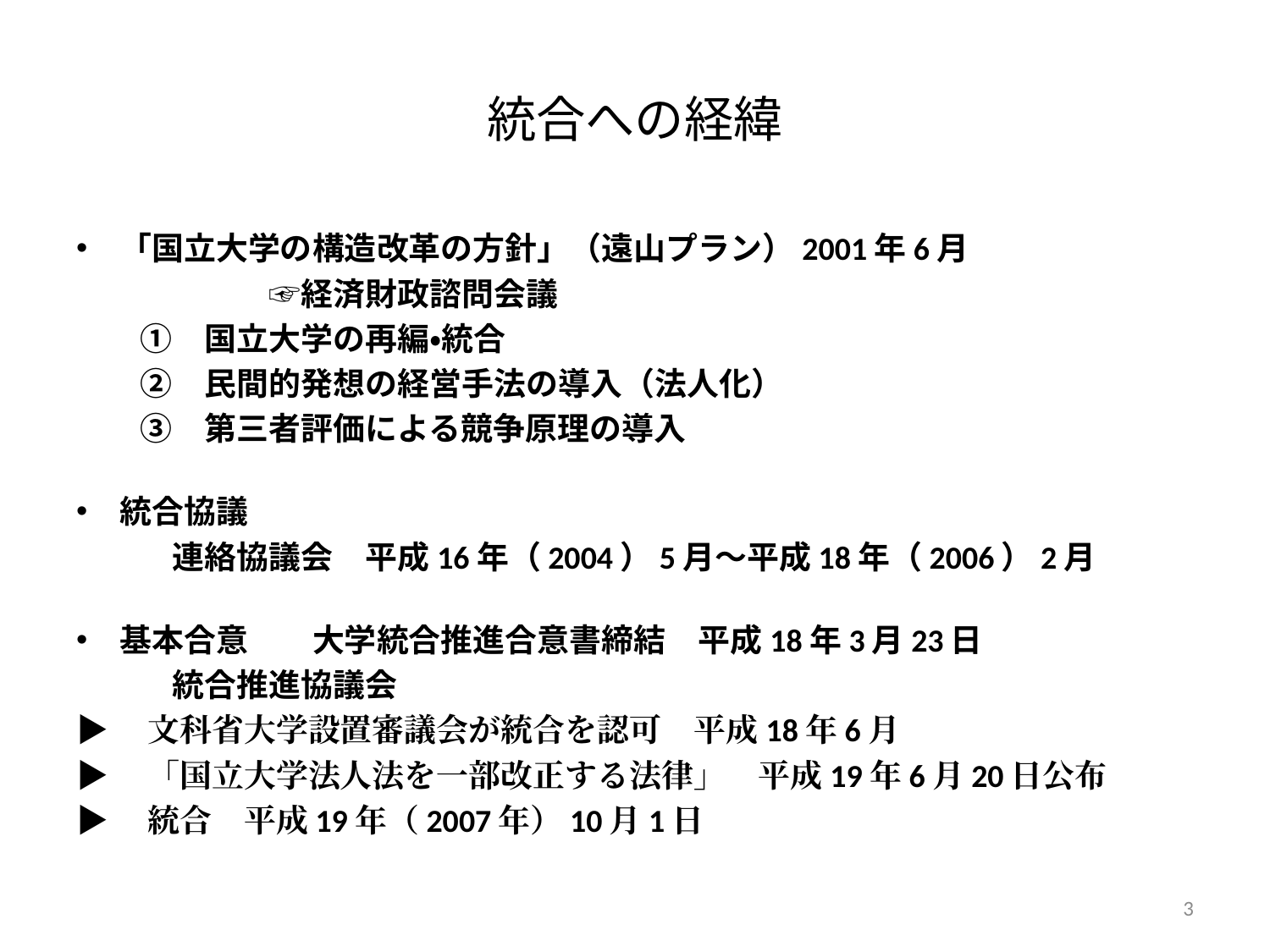

# 統合への経緯
「国立大学の構造改革の方針」（遠山プラン）2001年6月
　　　　　　☞経済財政諮問会議
　　①　国立大学の再編・統合
　　②　民間的発想の経営手法の導入（法人化）
　　③　第三者評価による競争原理の導入
統合協議
　　　連絡協議会　平成16年（2004）5月～平成18年（2006）2月
基本合意　　大学統合推進合意書締結　平成18年3月23日
　　　統合推進協議会
▶　文科省大学設置審議会が統合を認可　平成18年6月
▶　「国立大学法人法を一部改正する法律」　平成19年6月20日公布
▶　統合　平成19年（2007年）10月1日

3